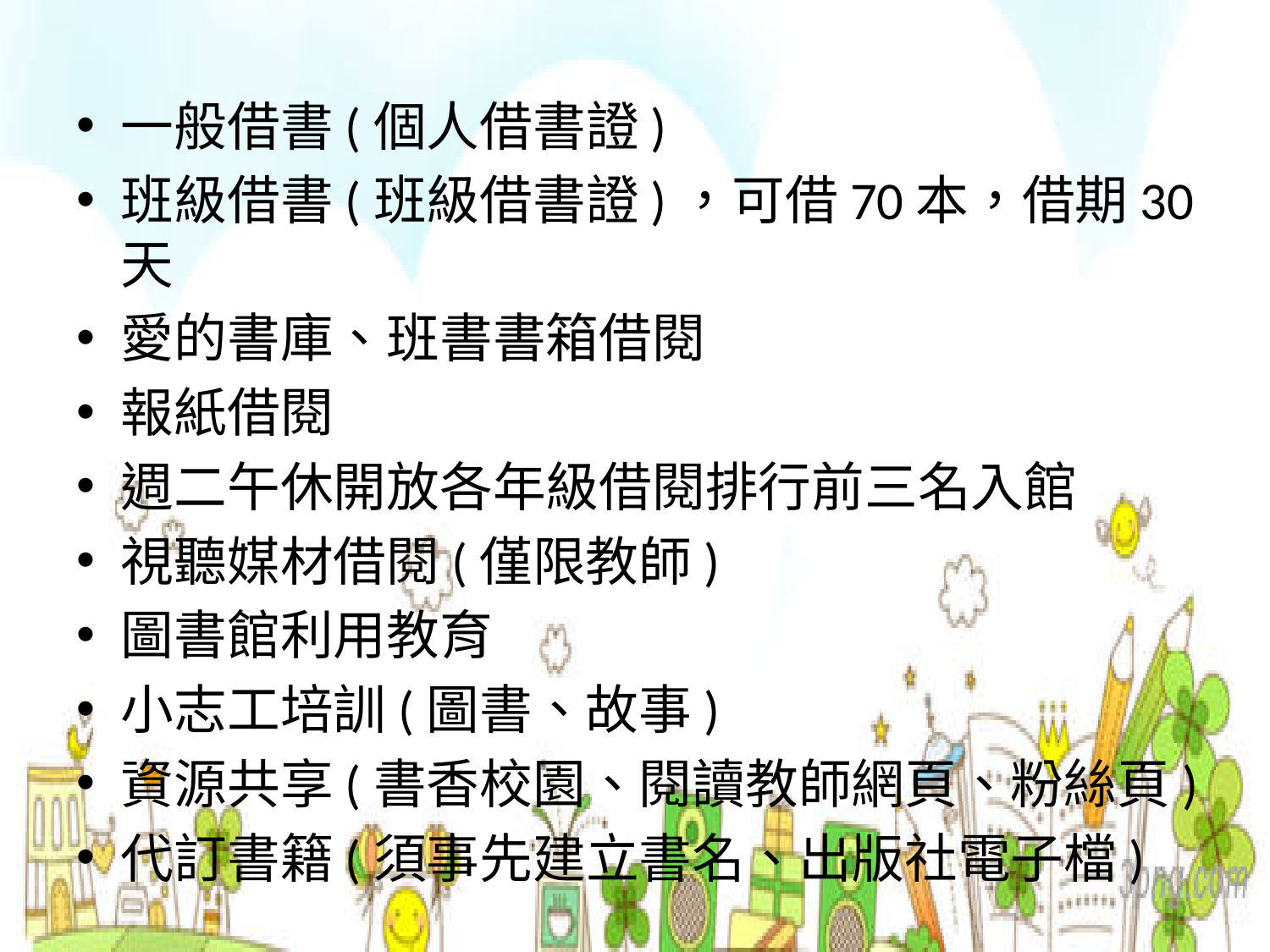

一般借書(個人借書證)
班級借書(班級借書證)，可借70本，借期30天
愛的書庫、班書書箱借閱
報紙借閱
週二午休開放各年級借閱排行前三名入館
視聽媒材借閱(僅限教師)
圖書館利用教育
小志工培訓(圖書、故事)
資源共享(書香校園、閱讀教師網頁、粉絲頁)
代訂書籍(須事先建立書名、出版社電子檔)